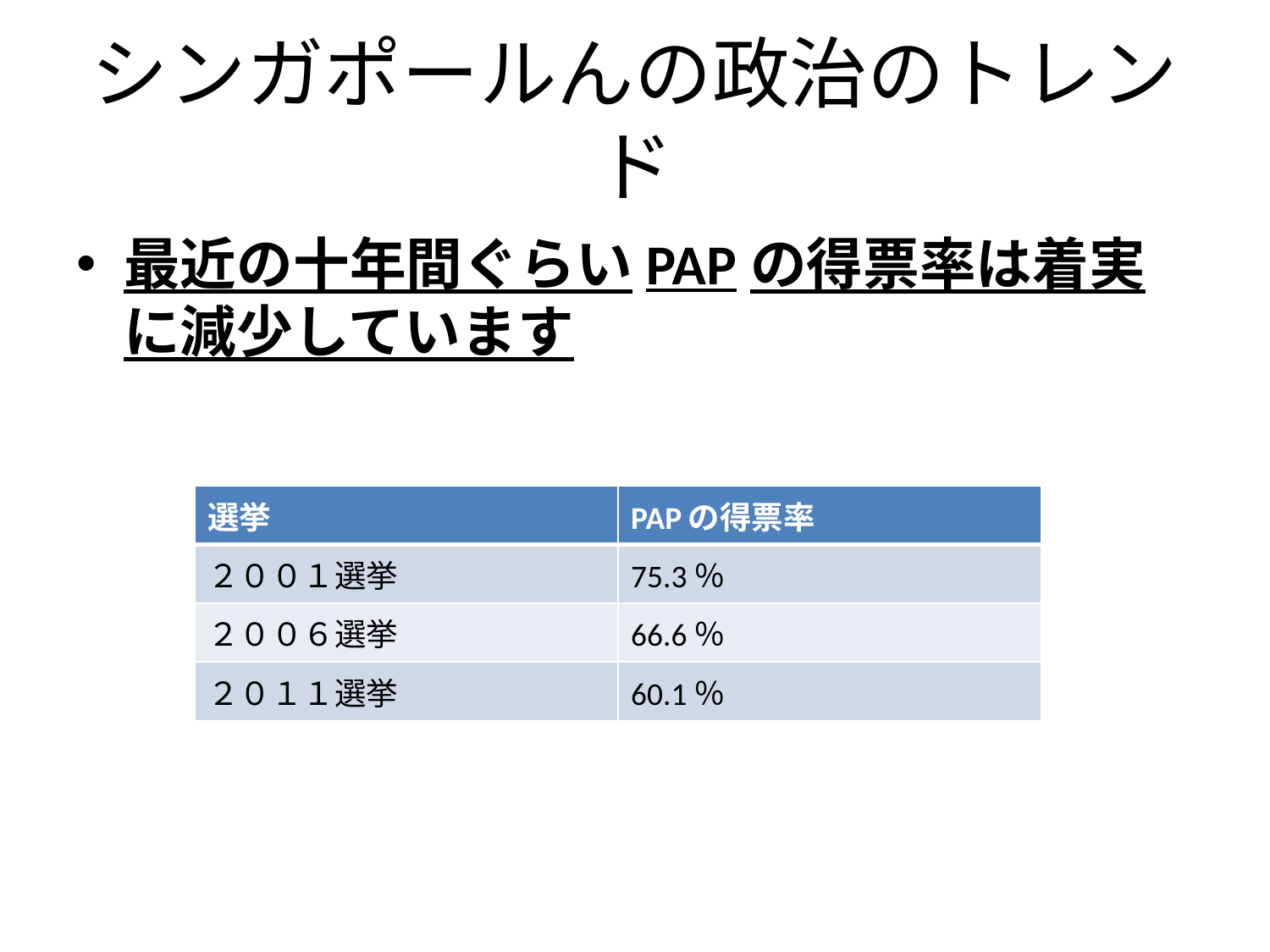

# シンガポールんの政治のトレンド
最近の十年間ぐらいPAPの得票率は着実に減少しています
| 選挙 | PAPの得票率 |
| --- | --- |
| ２００１選挙 | 75.3％ |
| ２００６選挙 | 66.6％ |
| ２０１１選挙 | 60.1％ |